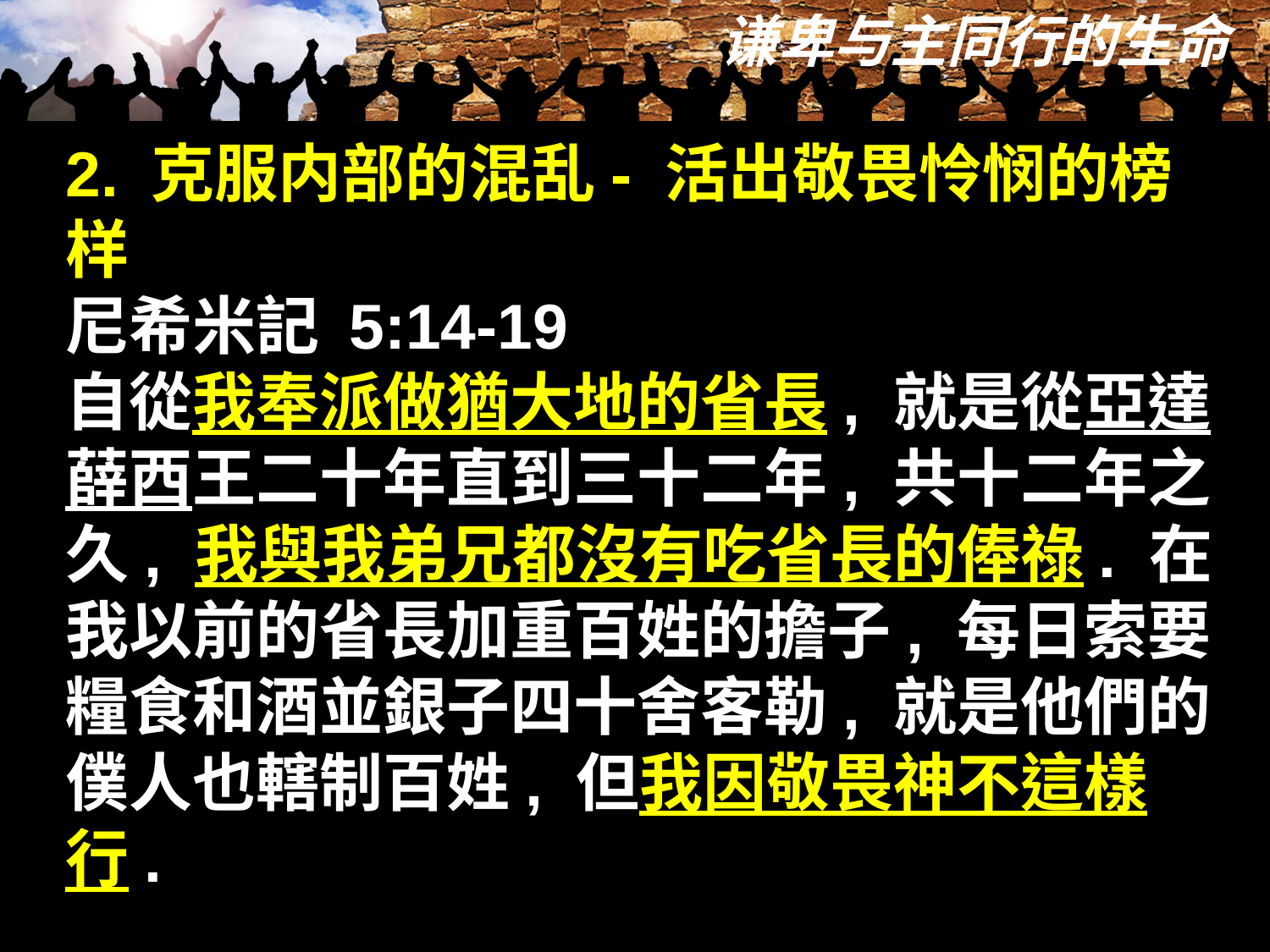

2. 克服内部的混乱- 活出敬畏怜悯的榜样
尼希米記 5:14-19
自從我奉派做猶大地的省長, 就是從亞達薛西王二十年直到三十二年, 共十二年之
久, 我與我弟兄都沒有吃省長的俸祿. 在我以前的省長加重百姓的擔子, 每日索要糧食和酒並銀子四十舍客勒, 就是他們的僕人也轄制百姓, 但我因敬畏神不這樣行.

真誠的敬畏神必會帶出真誠的憐憫心!